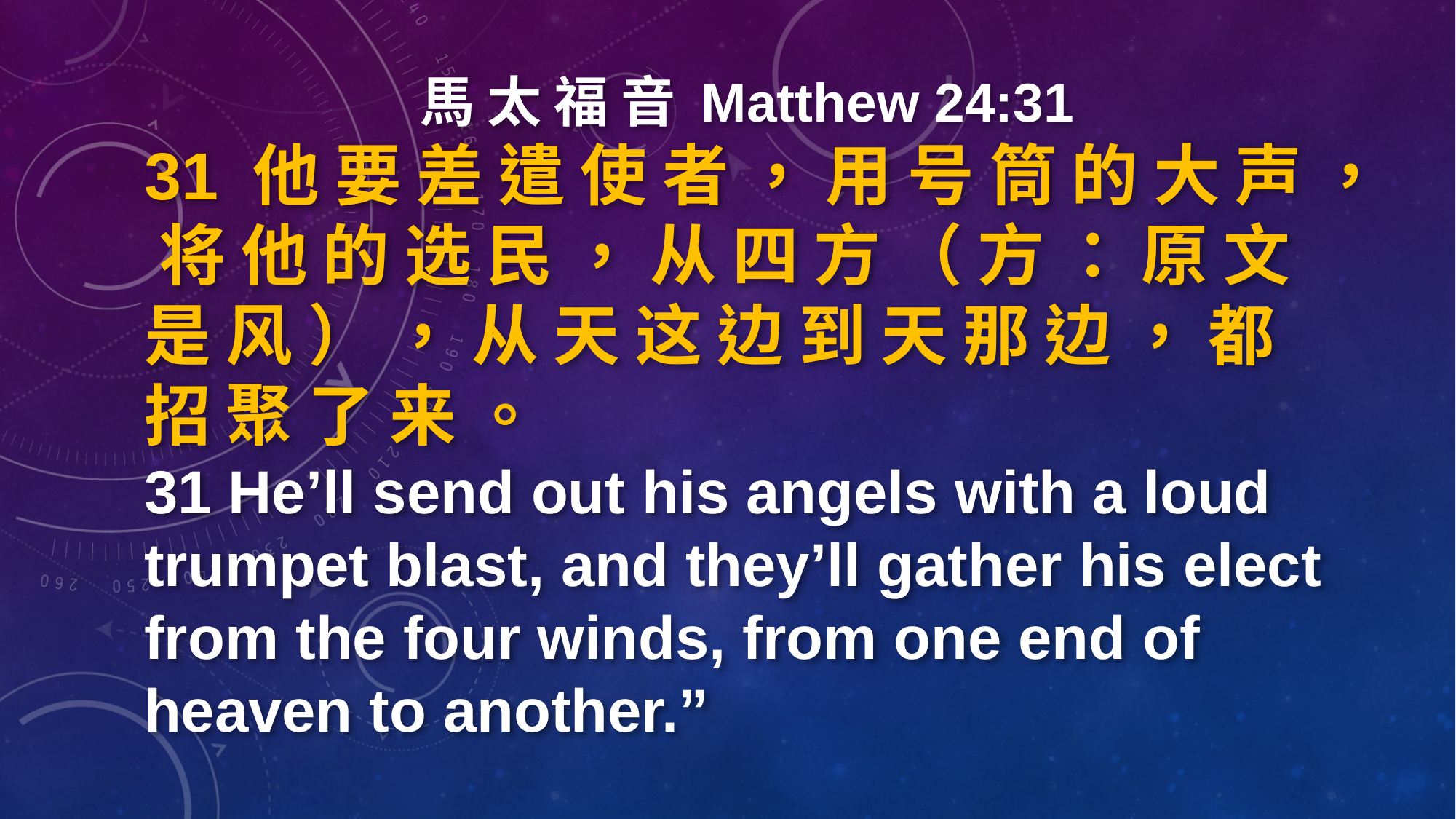

馬 太 福 音 Matthew 24:31
31 他 要 差 遣 使 者 ， 用 号 筒 的 大 声 ， 将 他 的 选 民 ， 从 四 方 （ 方 ： 原 文 是 风 ） ， 从 天 这 边 到 天 那 边 ， 都 招 聚 了 来 。
31 He’ll send out his angels with a loud trumpet blast, and they’ll gather his elect from the four winds, from one end of heaven to another.”